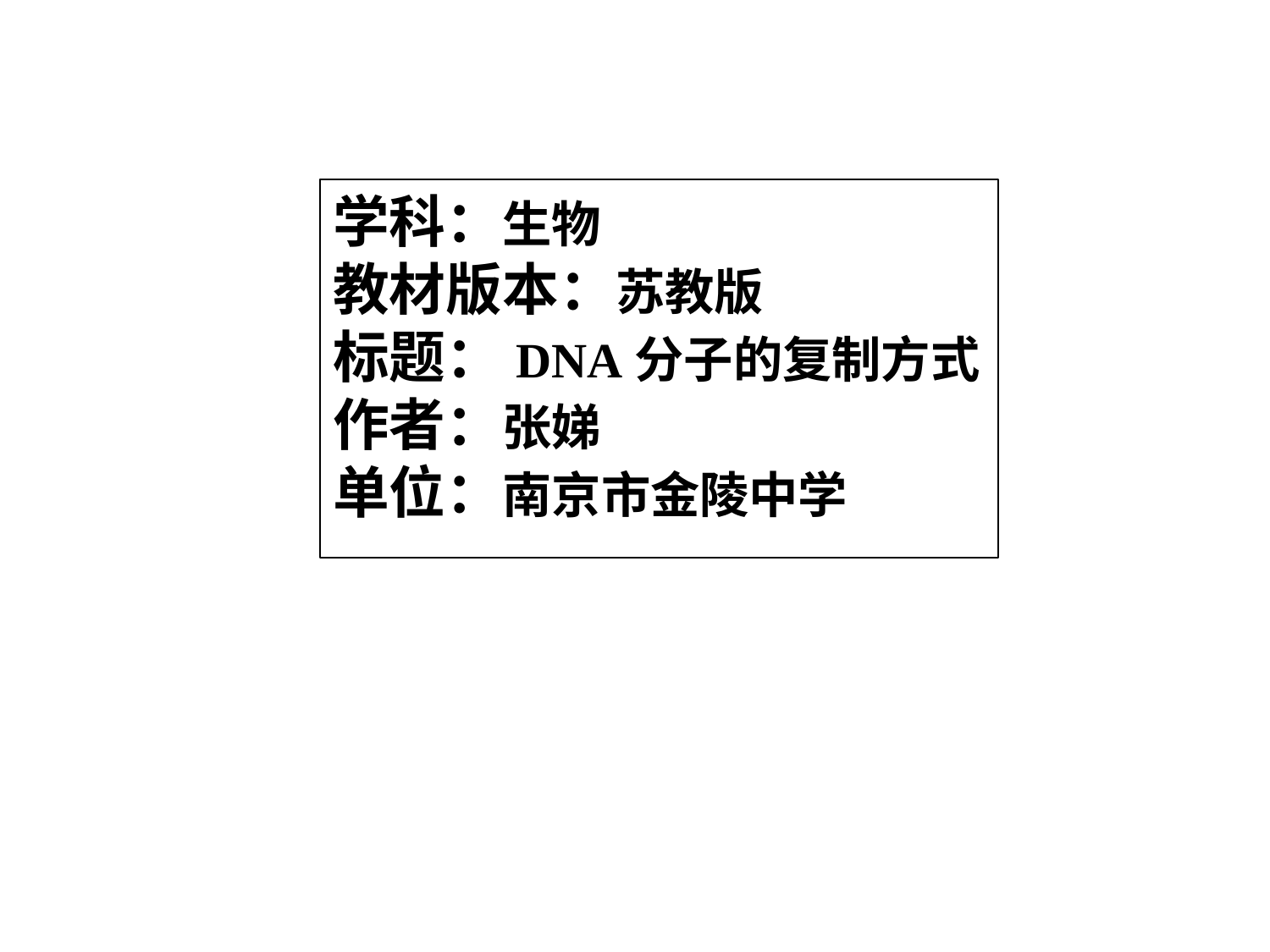

学科：生物
教材版本：苏教版
标题：DNA分子的复制方式
作者：张娣
单位：南京市金陵中学